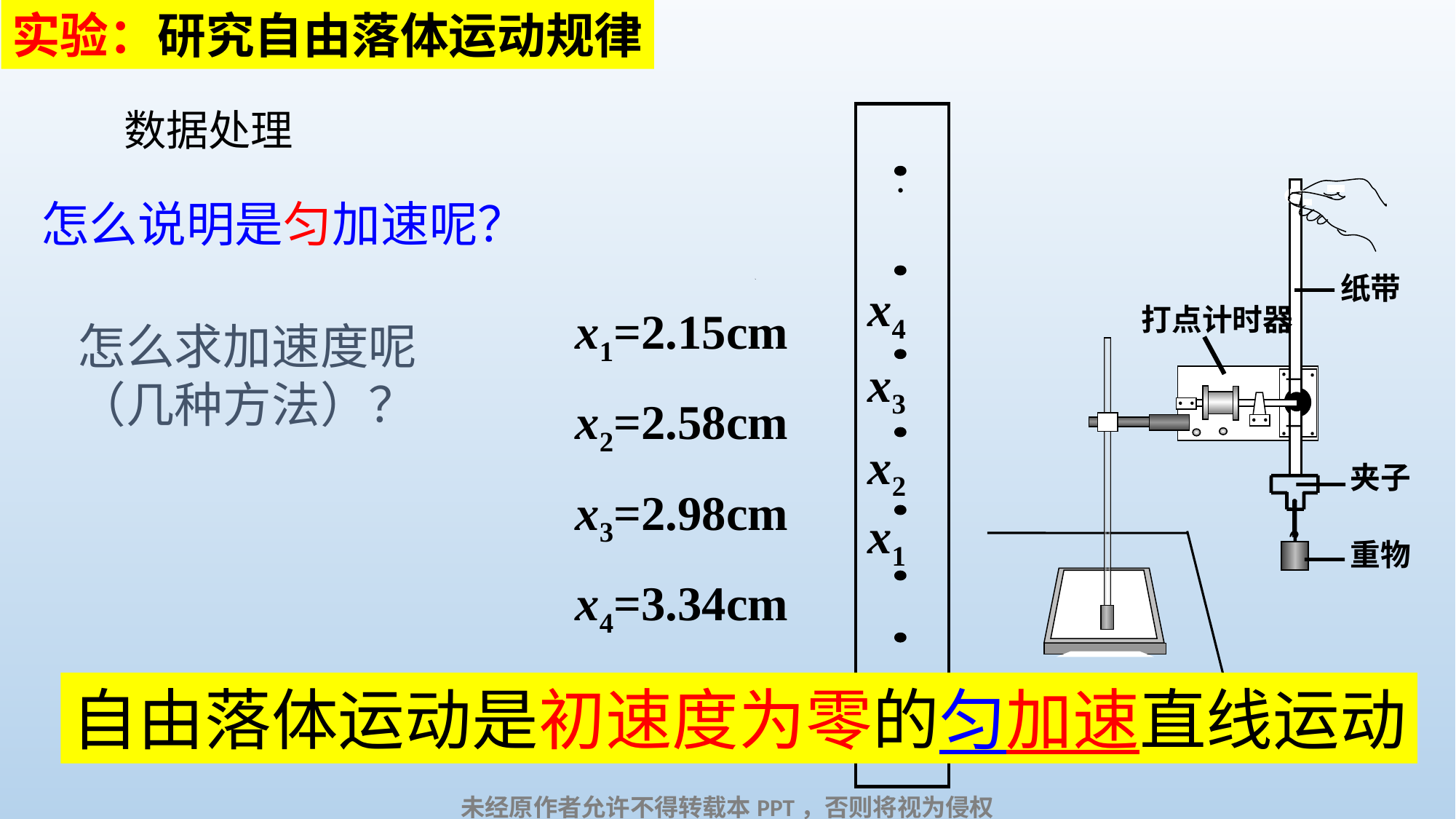

实验：研究自由落体运动规律
数据处理
.

纸带

打点计时器

夹子

重物

怎么说明是匀加速呢？

x4

x1=2.15cm
x2=2.58cm
x3=2.98cm
x4=3.34cm
怎么求加速度呢（几种方法）？
x3

x2
x1

自由落体运动是初速度为零的匀加速直线运动

未经原作者允许不得转载本PPT，否则将视为侵权